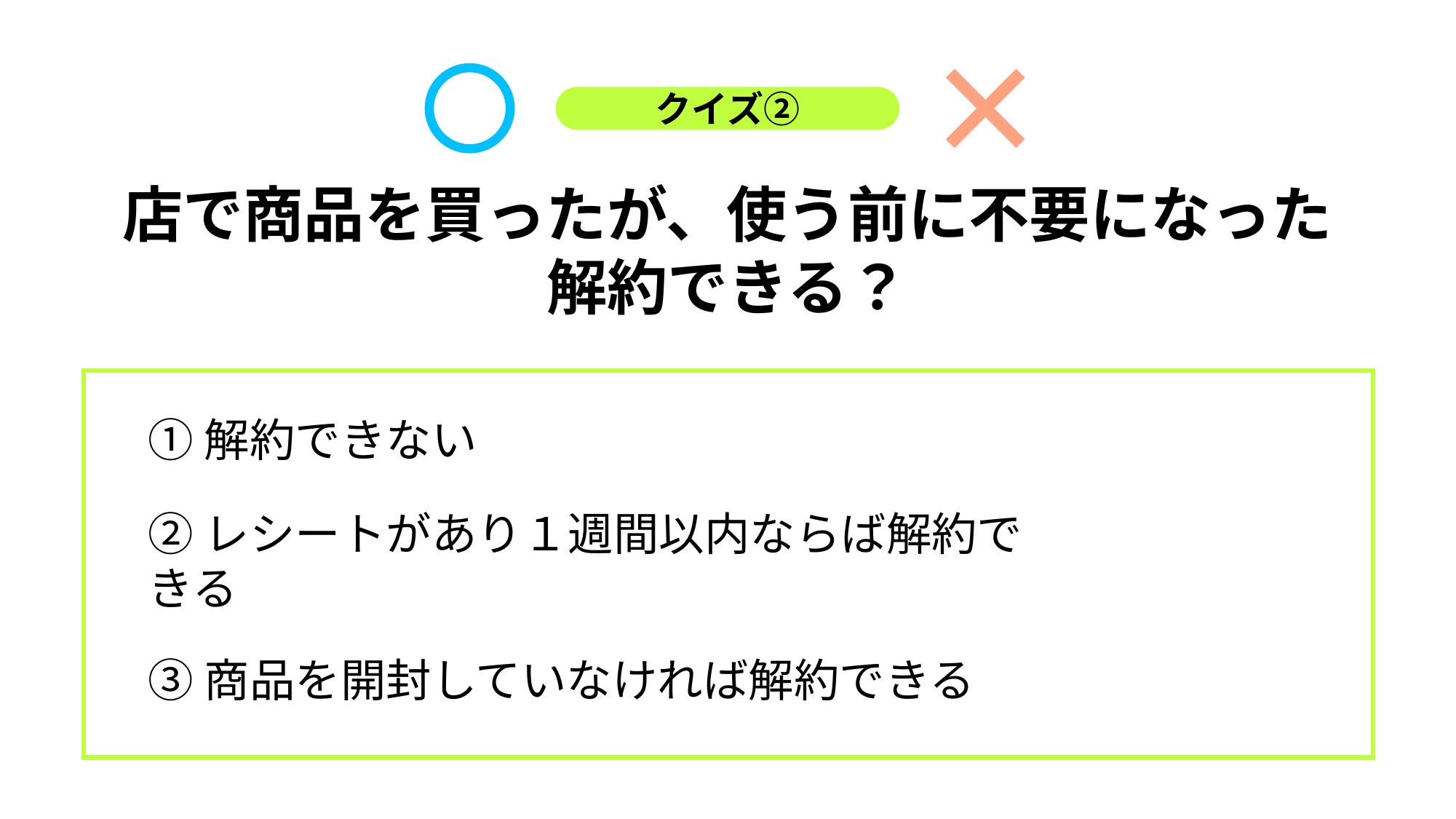

クイズ②
店で商品を買ったが、使う前に不要になった
解約できる？

①解約できない
②レシートがあり１週間以内ならば解約できる
③商品を開封していなければ解約できる